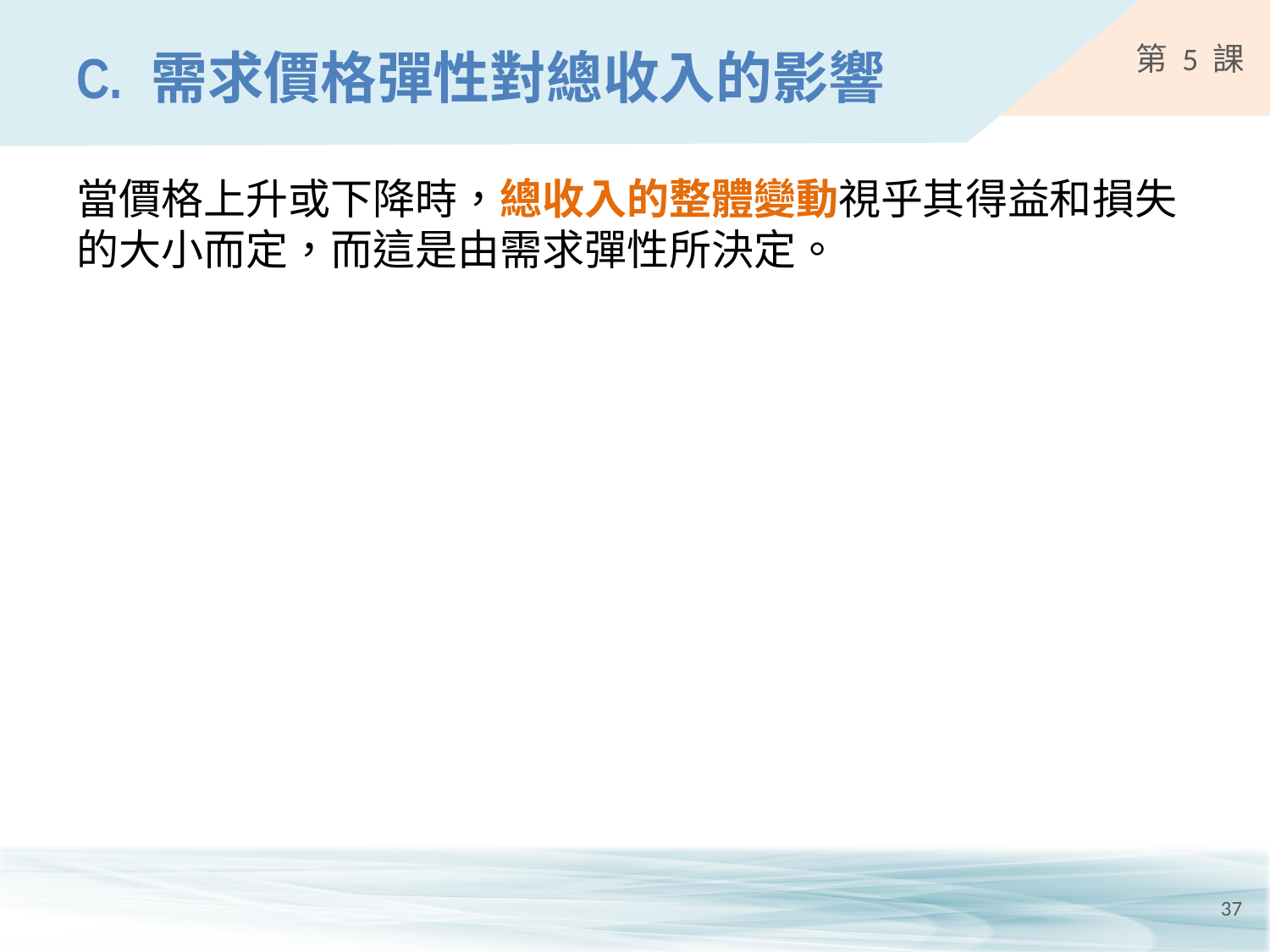

# C.	需求價格彈性對總收入的影響
當價格上升或下降時，總收入的整體變動視乎其得益和損失的大小而定，而這是由需求彈性所決定。
37